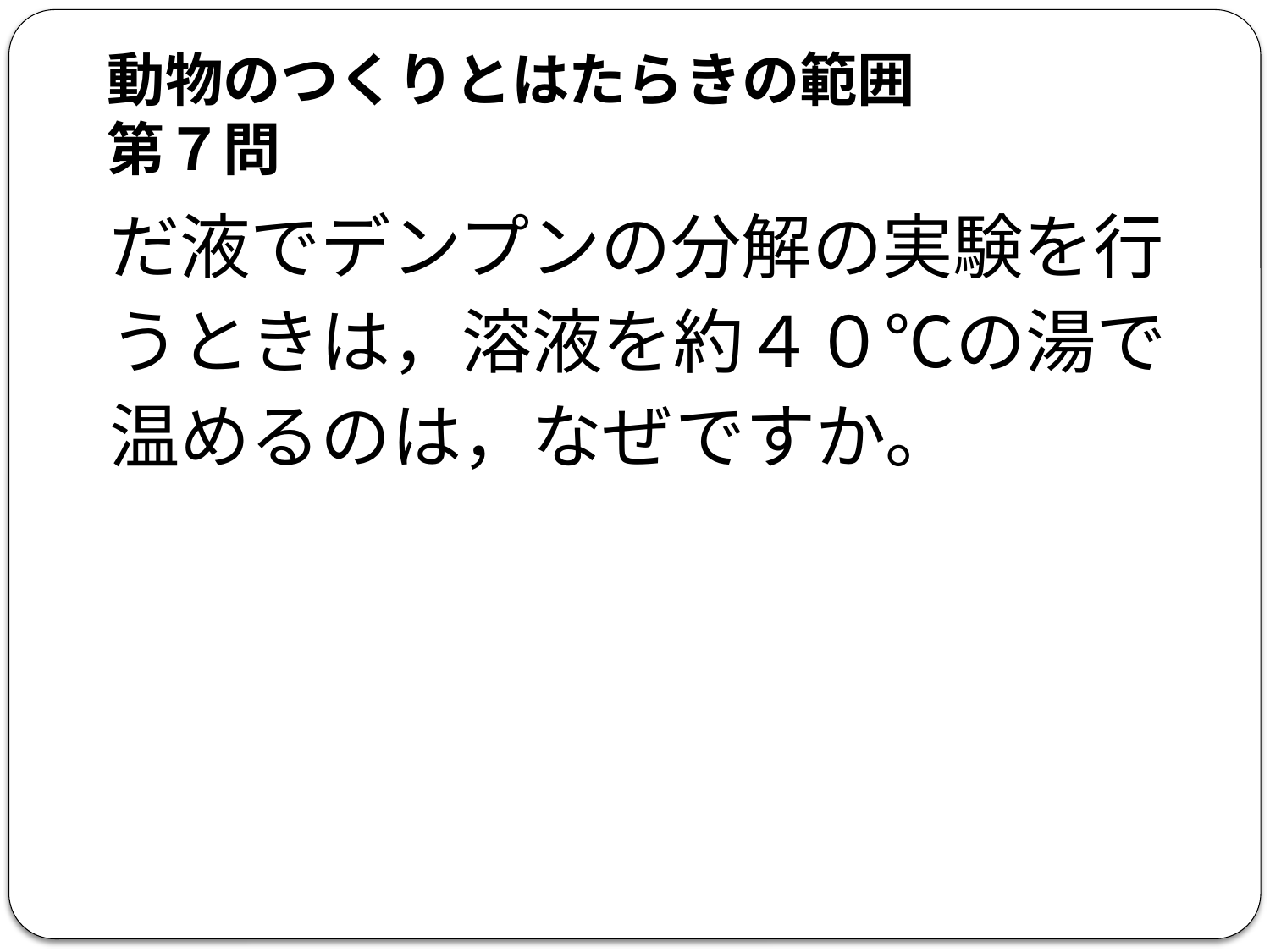

# 動物のつくりとはたらきの範囲 第７問
だ液でデンプンの分解の実験を行
うときは，溶液を約４０℃の湯で
温めるのは，なぜですか。